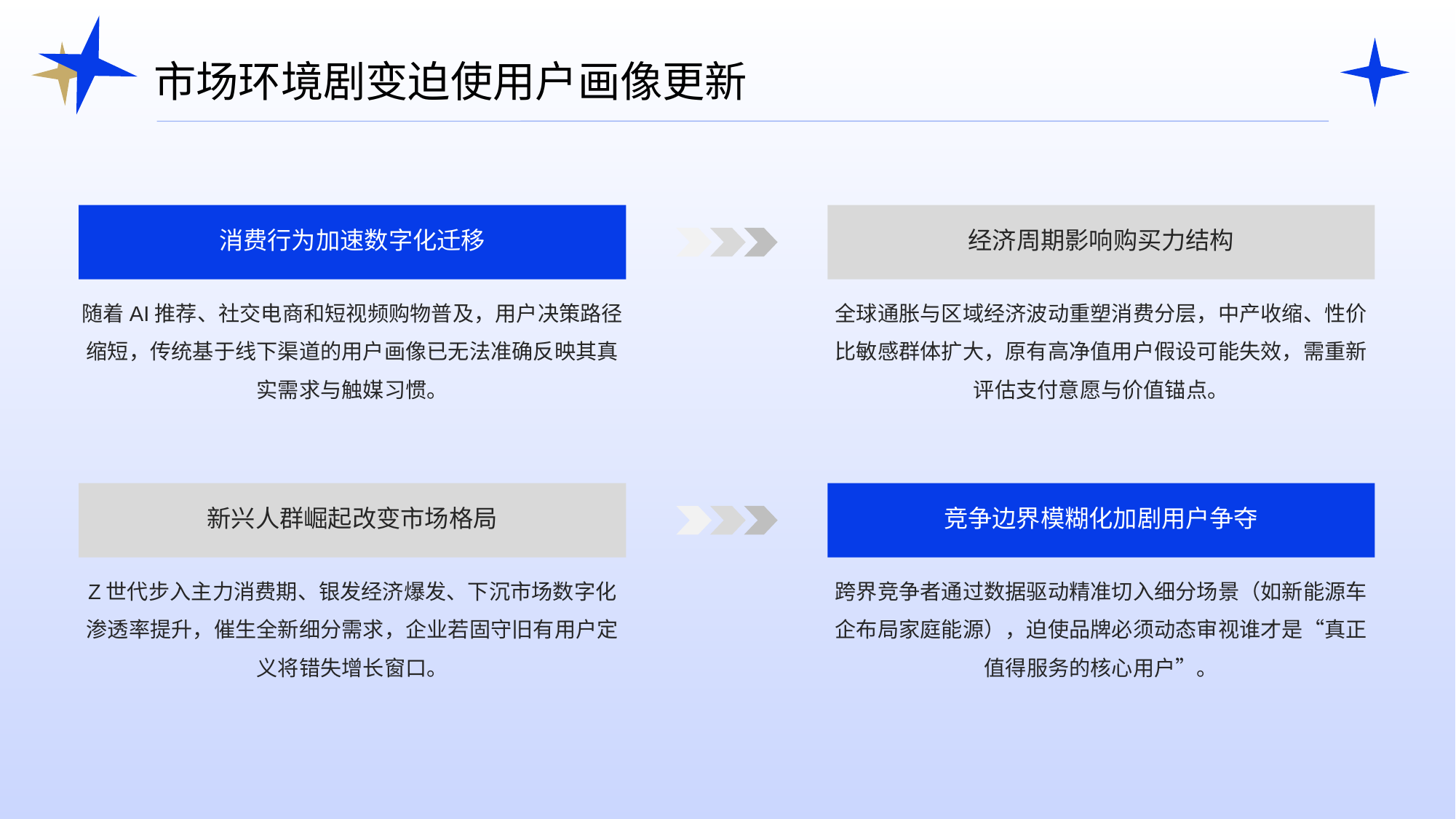

市场环境剧变迫使用户画像更新

消费行为加速数字化迁移
经济周期影响购买力结构

随着AI推荐、社交电商和短视频购物普及，用户决策路径缩短，传统基于线下渠道的用户画像已无法准确反映其真实需求与触媒习惯。
全球通胀与区域经济波动重塑消费分层，中产收缩、性价比敏感群体扩大，原有高净值用户假设可能失效，需重新评估支付意愿与价值锚点。

新兴人群崛起改变市场格局
竞争边界模糊化加剧用户争夺

Z世代步入主力消费期、银发经济爆发、下沉市场数字化渗透率提升，催生全新细分需求，企业若固守旧有用户定义将错失增长窗口。
跨界竞争者通过数据驱动精准切入细分场景（如新能源车企布局家庭能源），迫使品牌必须动态审视谁才是“真正值得服务的核心用户”。